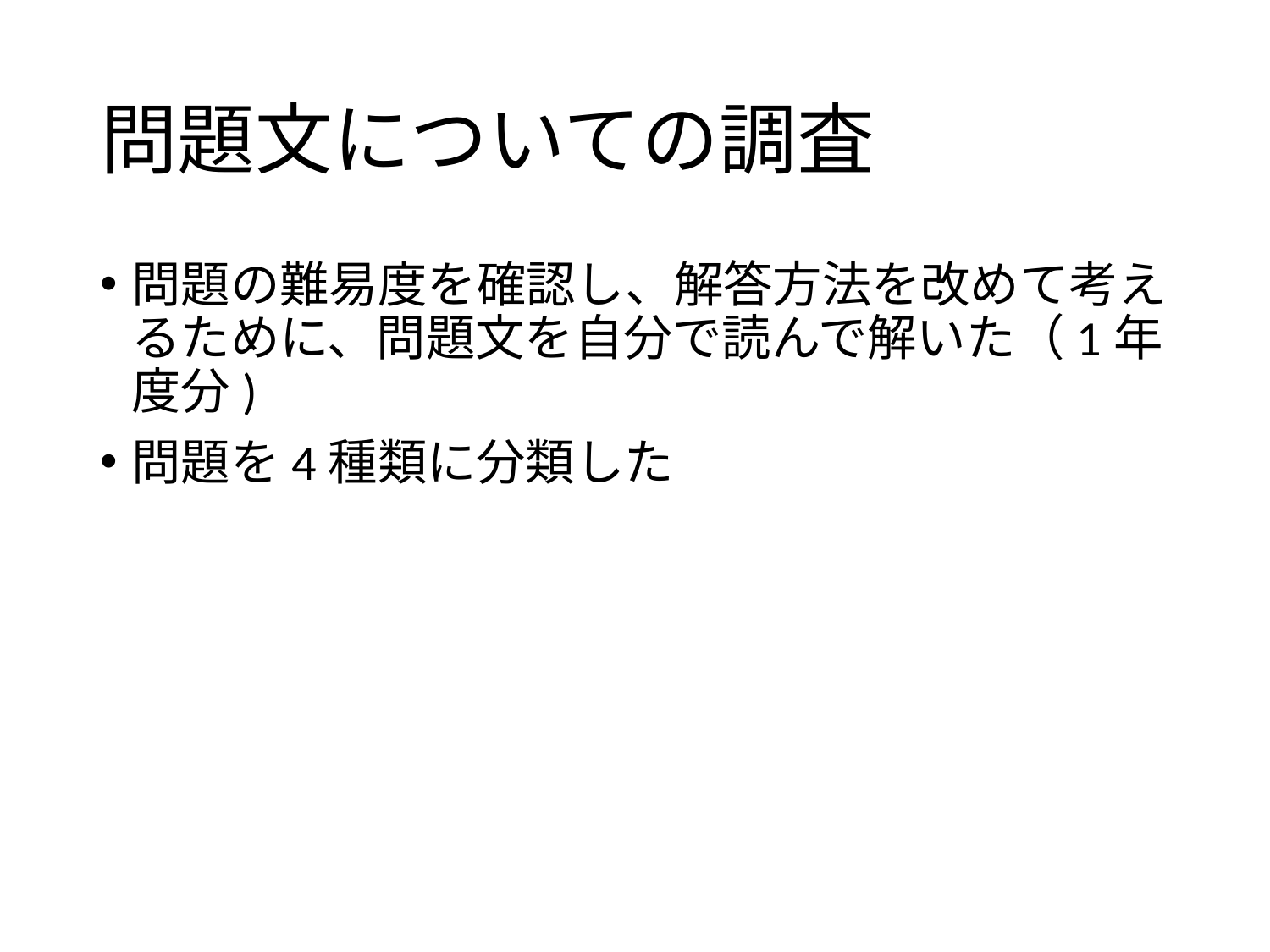

# 問題文についての調査
問題の難易度を確認し、解答方法を改めて考えるために、問題文を自分で読んで解いた（1年度分)
問題を4種類に分類した